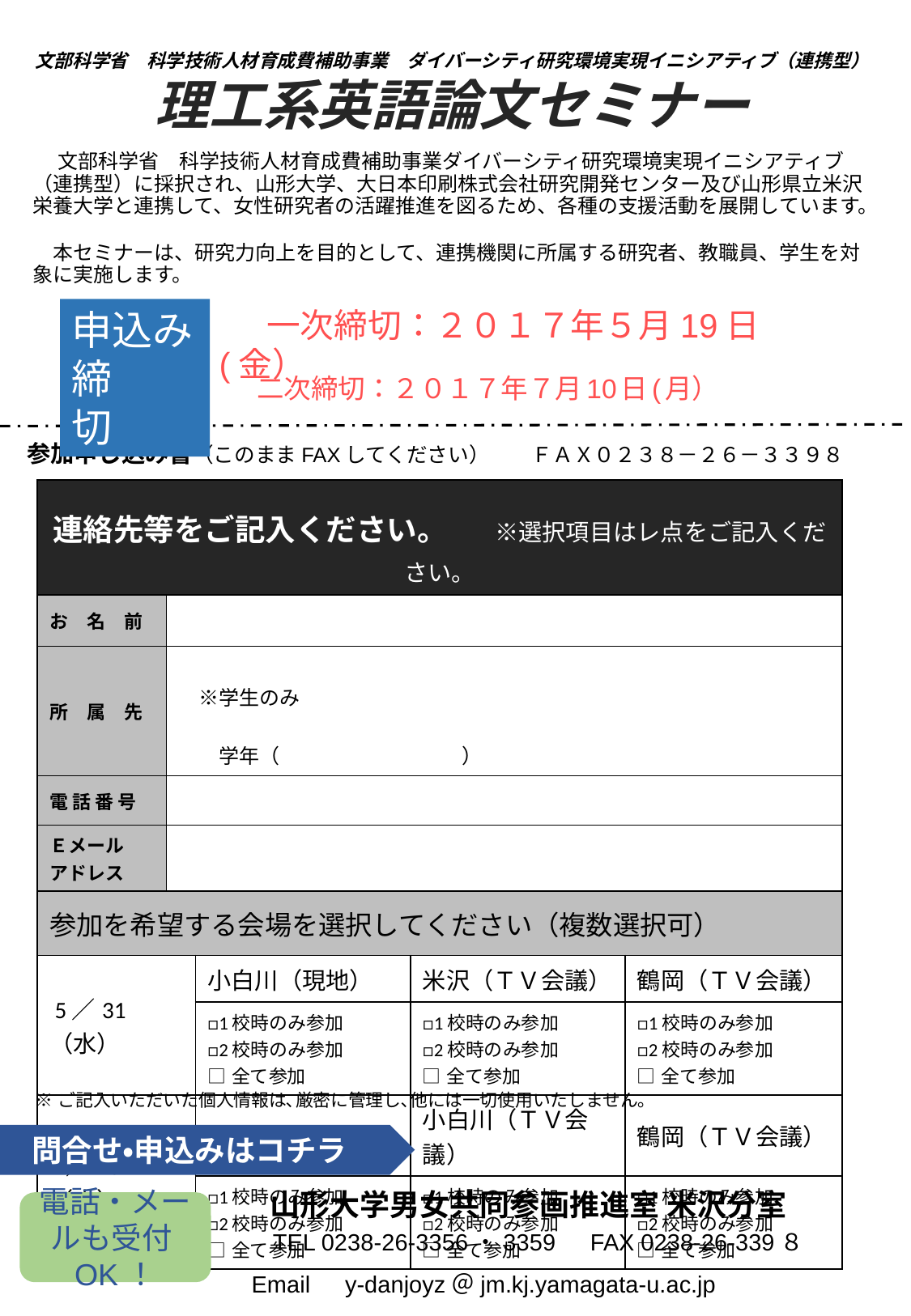

文部科学省　科学技術人材育成費補助事業　ダイバーシティ研究環境実現イニシアティブ（連携型）
理工系英語論文セミナー
　文部科学省　科学技術人材育成費補助事業ダイバーシティ研究環境実現イニシアティブ（連携型）に採択され、山形大学、大日本印刷株式会社研究開発センター及び山形県立米沢栄養大学と連携して、女性研究者の活躍推進を図るため、各種の支援活動を展開しています。
　本セミナーは、研究力向上を目的として、連携機関に所属する研究者、教職員、学生を対象に実施します。

　一次締切：２０１７年５月19日(金）
申込み
締　 切
　二次締切：２０１７年７月10日(月）
参加申し込み書（このままFAXしてください）　　ＦＡＸ０２３８－２６－３３９８
| 連絡先等をご記入ください。　※選択項目はレ点をご記入ください。 |  |  |  |  |
| --- | --- | --- | --- | --- |
| お　名　前 |  |  |  |  |
| 所　属　先 | ※学生のみ 　　　　　　　　　　　　　　　　　　　　　　　　　　　　　　　　　　学年（　　　　　　　　　） |  |  |  |
| 電 話 番 号 |  |  |  |  |
| Ｅメール アドレス |  |  |  |  |
| 参加を希望する会場を選択してください（複数選択可） |  |  |  |  |
| 5／31（水） |  | 小白川（現地） | 米沢（ＴＶ会議） | 鶴岡（ＴＶ会議） |
|  |  | □1校時のみ参加 □2校時のみ参加 □全て参加 | □1校時のみ参加 □2校時のみ参加 □全て参加 | □1校時のみ参加 □2校時のみ参加 □全て参加 |
| 7／20（木） |  | 米沢（現地） | 小白川（ＴＶ会議） | 鶴岡（ＴＶ会議） |
|  |  | □1校時のみ参加 □2校時のみ参加 □全て参加 | □1校時のみ参加 □2校時のみ参加 □全て参加 | □1校時のみ参加 □2校時のみ参加 □全て参加 |
※ご記入いただいた個人情報は､厳密に管理し､他には一切使用いたしません｡

問合せ・申込みはコチラ
　山形大学男女共同参画推進室 米沢分室
　     TEL 0238-26-3356・3359　FAX 0238-26-339８
 Email　y-danjoyz＠jm.kj.yamagata-u.ac.jp
電話・メールも受付OK！